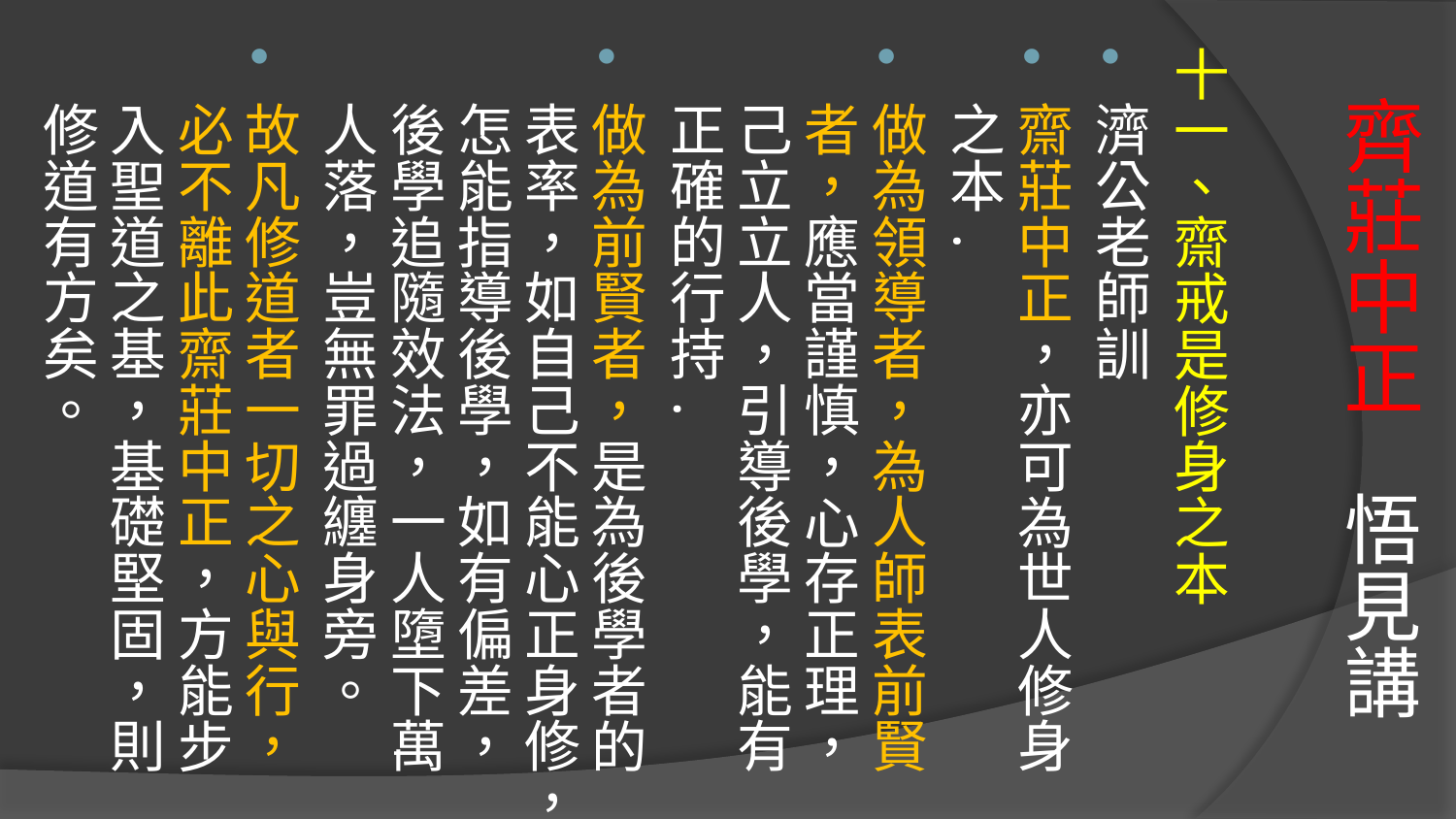

# 齊莊中正    悟見講
十一、齋戒是修身之本
濟公老師訓
齋莊中正，亦可為世人修身之本.
做為領導者，為人師表前賢者，應當謹慎，心存正理，己立立人，引導後學，能有正確的行持.
做為前賢者，是為後學者的表率，如自己不能心正身修，怎能指導後學，如有偏差，後學追隨效法，一人墮下萬人落，豈無罪過纏身旁。
故凡修道者一切之心與行，必不離此齋莊中正，方能步入聖道之基，基礎堅固，則修道有方矣。